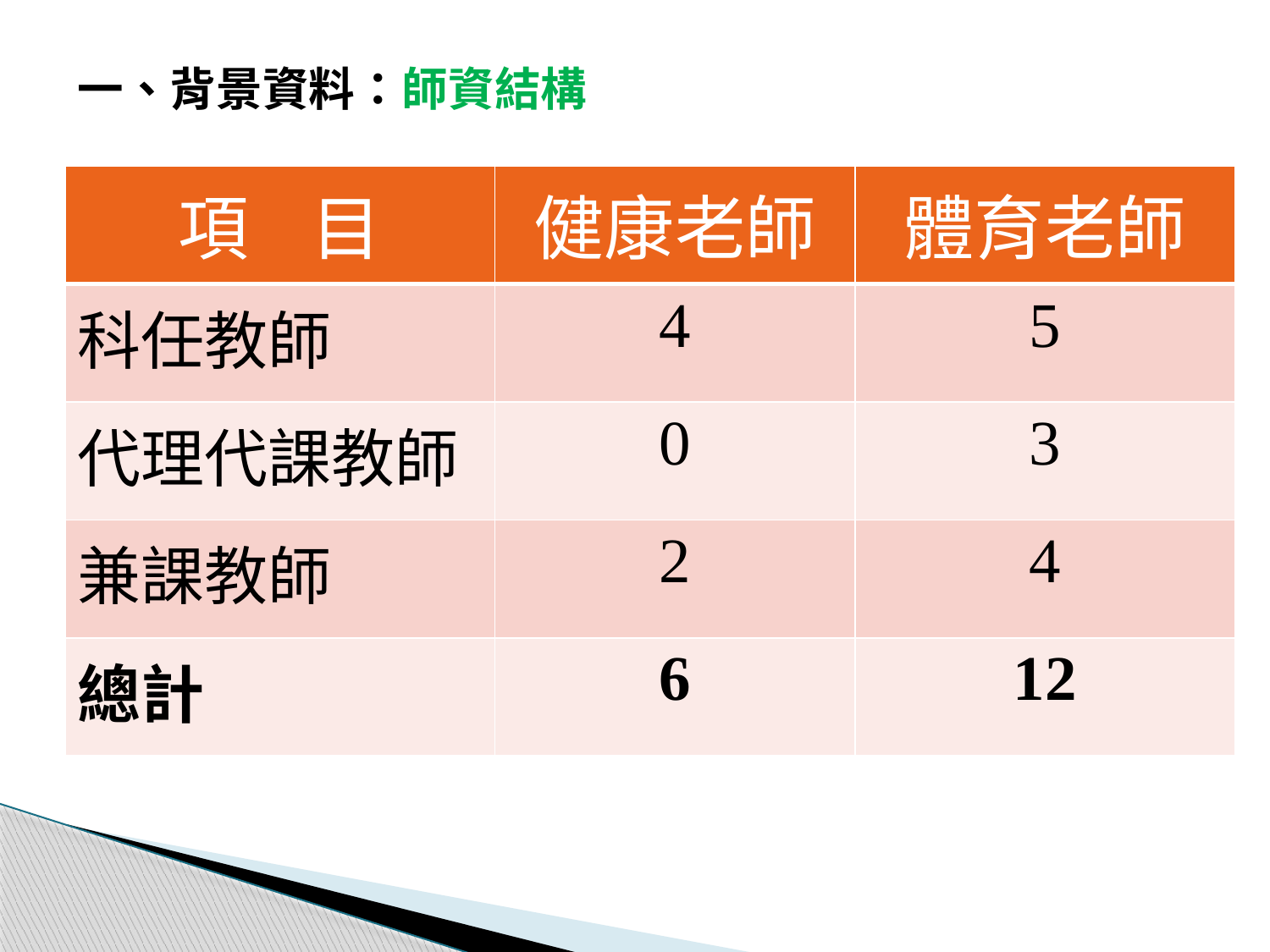

# 一、背景資料：師資結構
| 項 目 | 健康老師 | 體育老師 |
| --- | --- | --- |
| 科任教師 | 4 | 5 |
| 代理代課教師 | 0 | 3 |
| 兼課教師 | 2 | 4 |
| 總計 | 6 | 12 |